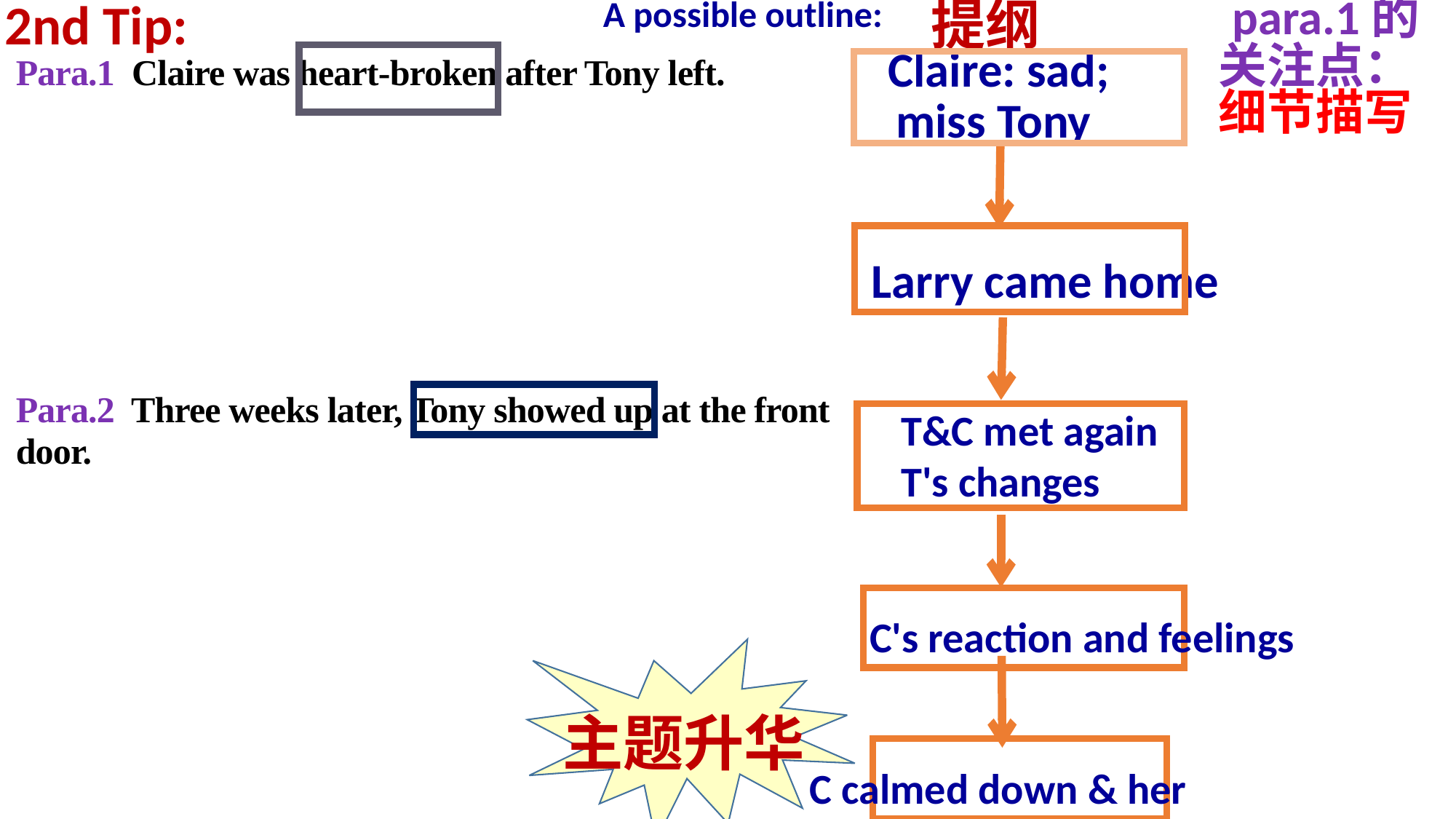

提纲
 para.1的关注点：
细节描写
2nd Tip:
A possible outline:

 Claire: sad;
  miss Tony
Para.1  Claire was heart-broken after Tony left.

Para.2  Three weeks later, Tony showed up at the front door.

 Larry came home

    T&C met again
    T's changes

      C's reaction and feelings

       C calmed down & her realization:
主题升华